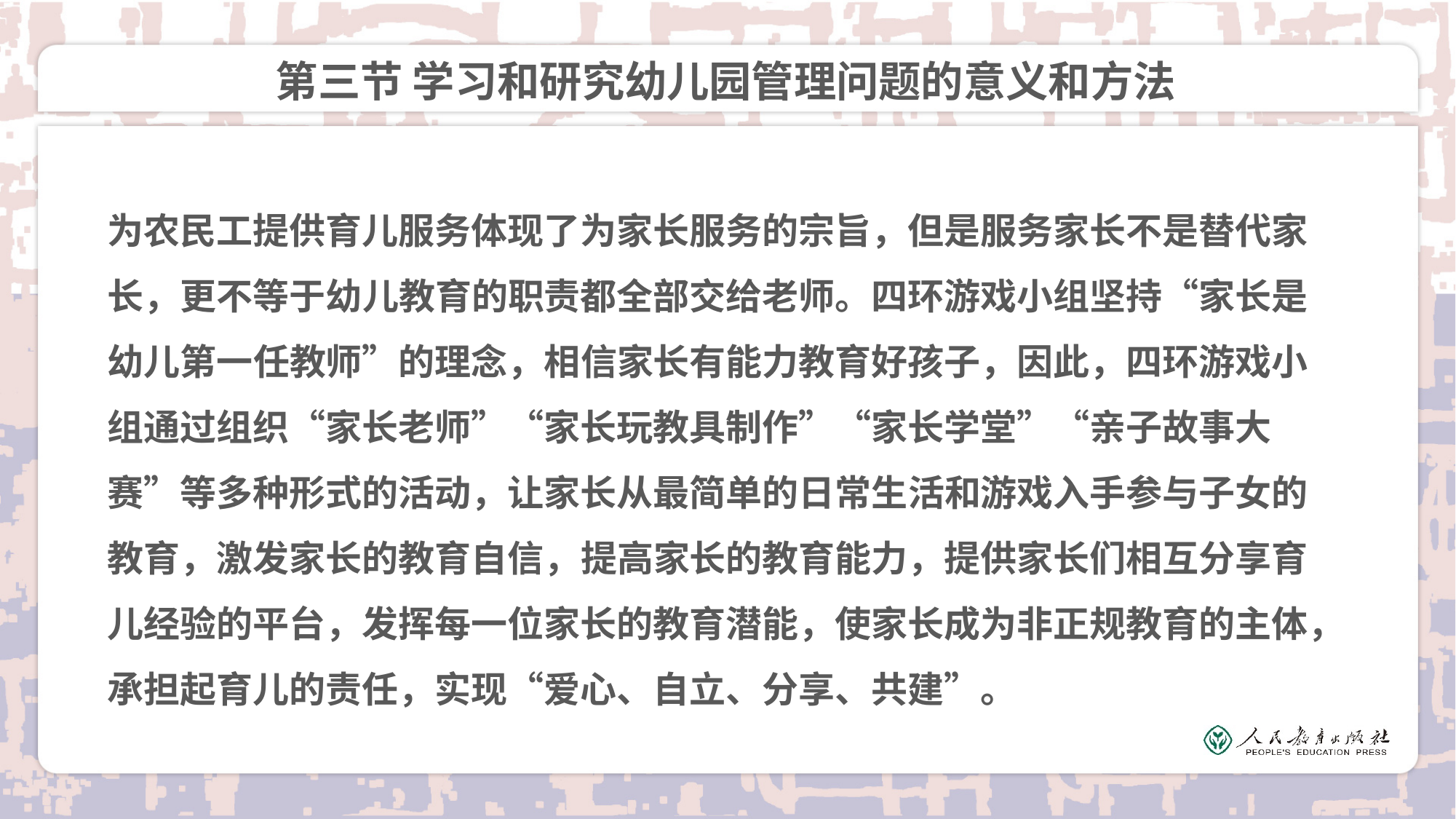

# 第三节 学习和研究幼儿园管理问题的意义和方法
为农民工提供育儿服务体现了为家长服务的宗旨，但是服务家长不是替代家长，更不等于幼儿教育的职责都全部交给老师。四环游戏小组坚持“家长是幼儿第一任教师”的理念，相信家长有能力教育好孩子，因此，四环游戏小组通过组织“家长老师”“家长玩教具制作”“家长学堂”“亲子故事大赛”等多种形式的活动，让家长从最简单的日常生活和游戏入手参与子女的教育，激发家长的教育自信，提高家长的教育能力，提供家长们相互分享育儿经验的平台，发挥每一位家长的教育潜能，使家长成为非正规教育的主体，承担起育儿的责任，实现“爱心、自立、分享、共建”。